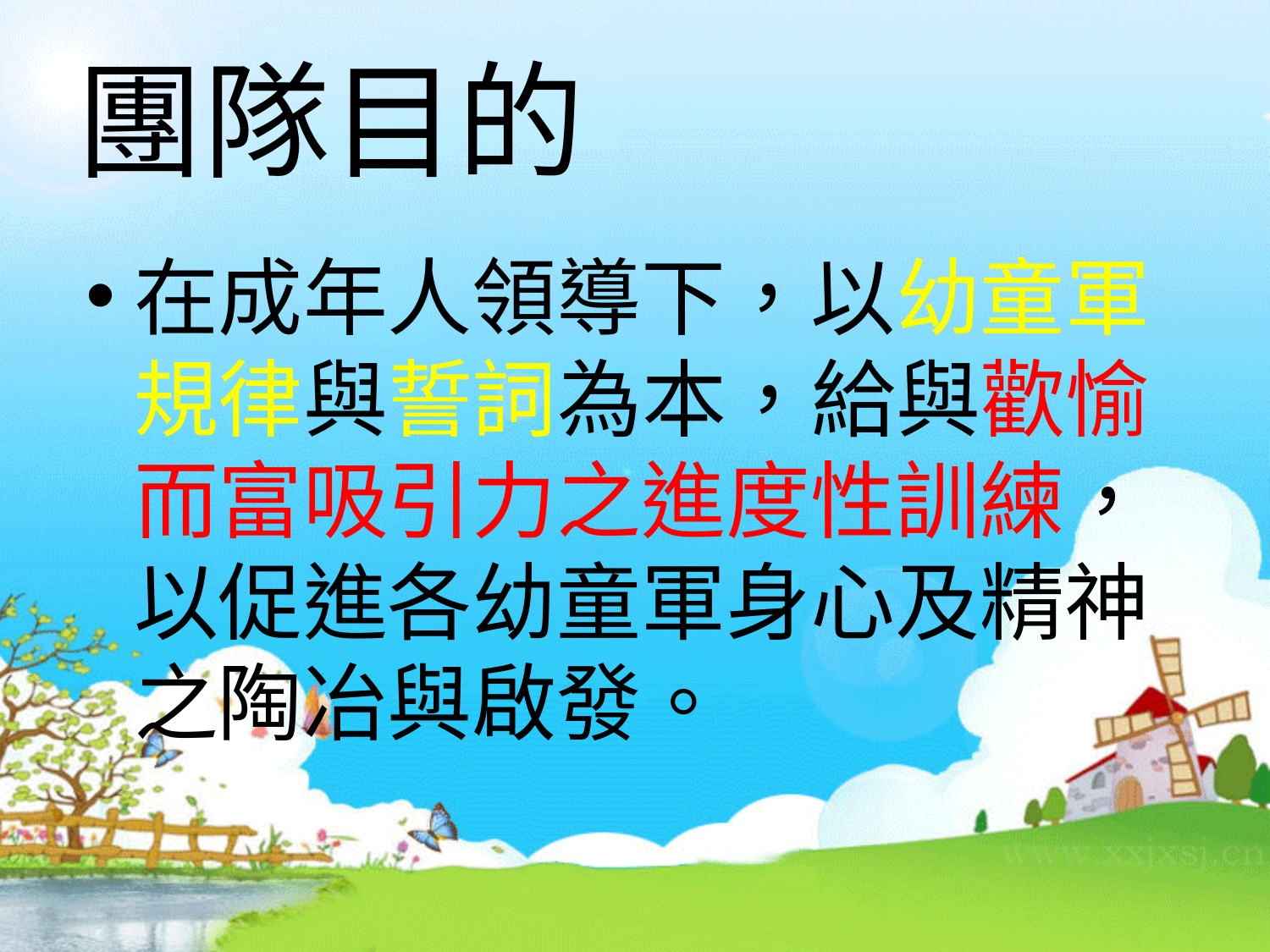

# 團隊目的
在成年人領導下，以幼童軍規律與誓詞為本，給與歡愉而富吸引力之進度性訓練，以促進各幼童軍身心及精神之陶冶與啟發。